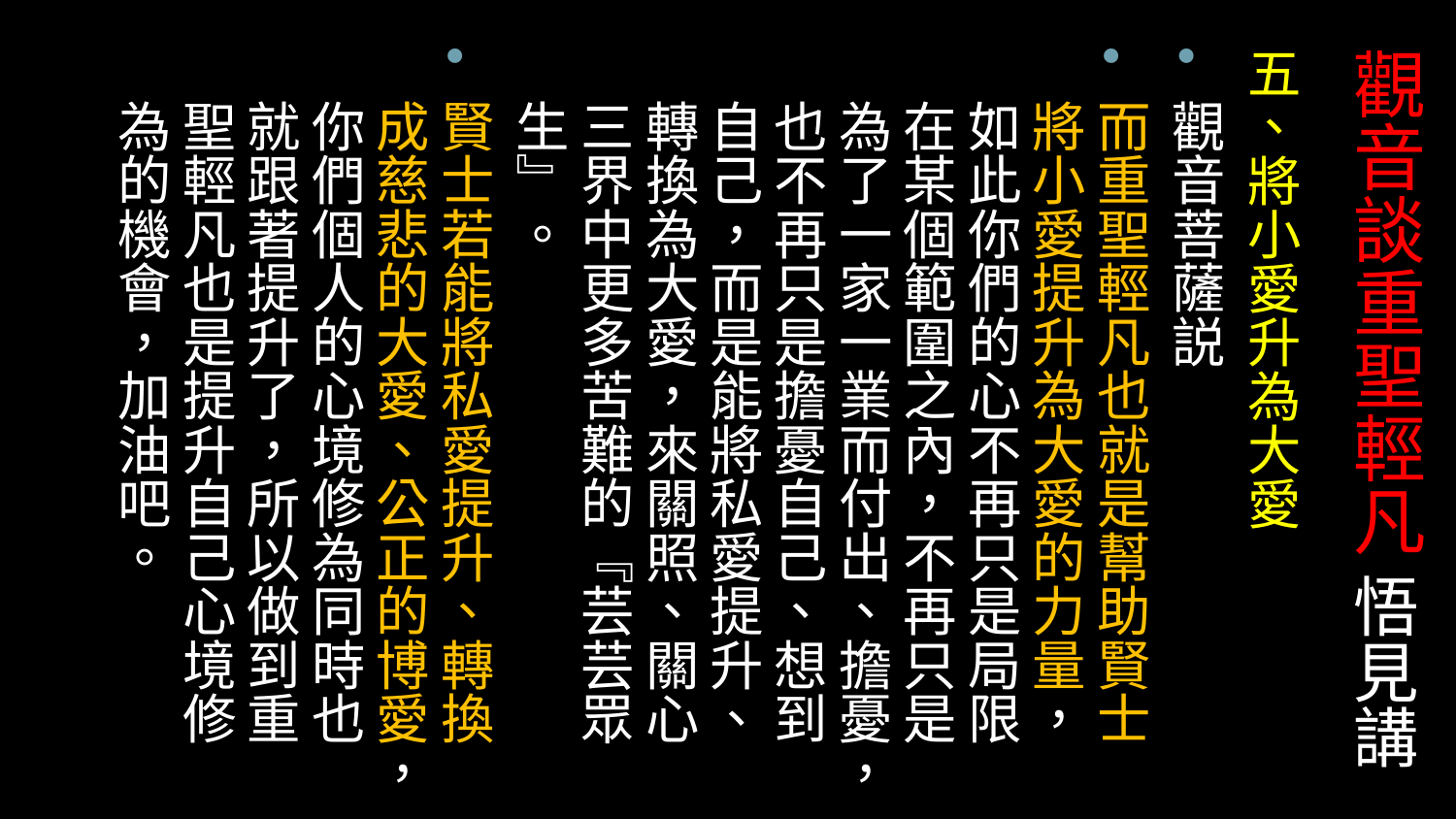

# 觀音談重聖輕凡 悟見講
五、將小愛升為大愛
觀音菩薩説
而重聖輕凡也就是幫助賢士將小愛提升為大愛的力量，如此你們的心不再只是局限在某個範圍之內，不再只是為了一家一業而付出、擔憂，也不再只是擔憂自己、想到自己，而是能將私愛提升、轉換為大愛，來關照、關心三界中更多苦難的『芸芸眾生』。
賢士若能將私愛提升、轉換成慈悲的大愛、公正的博愛，你們個人的心境修為同時也就跟著提升了，所以做到重聖輕凡也是提升自己心境修為的機會，加油吧。